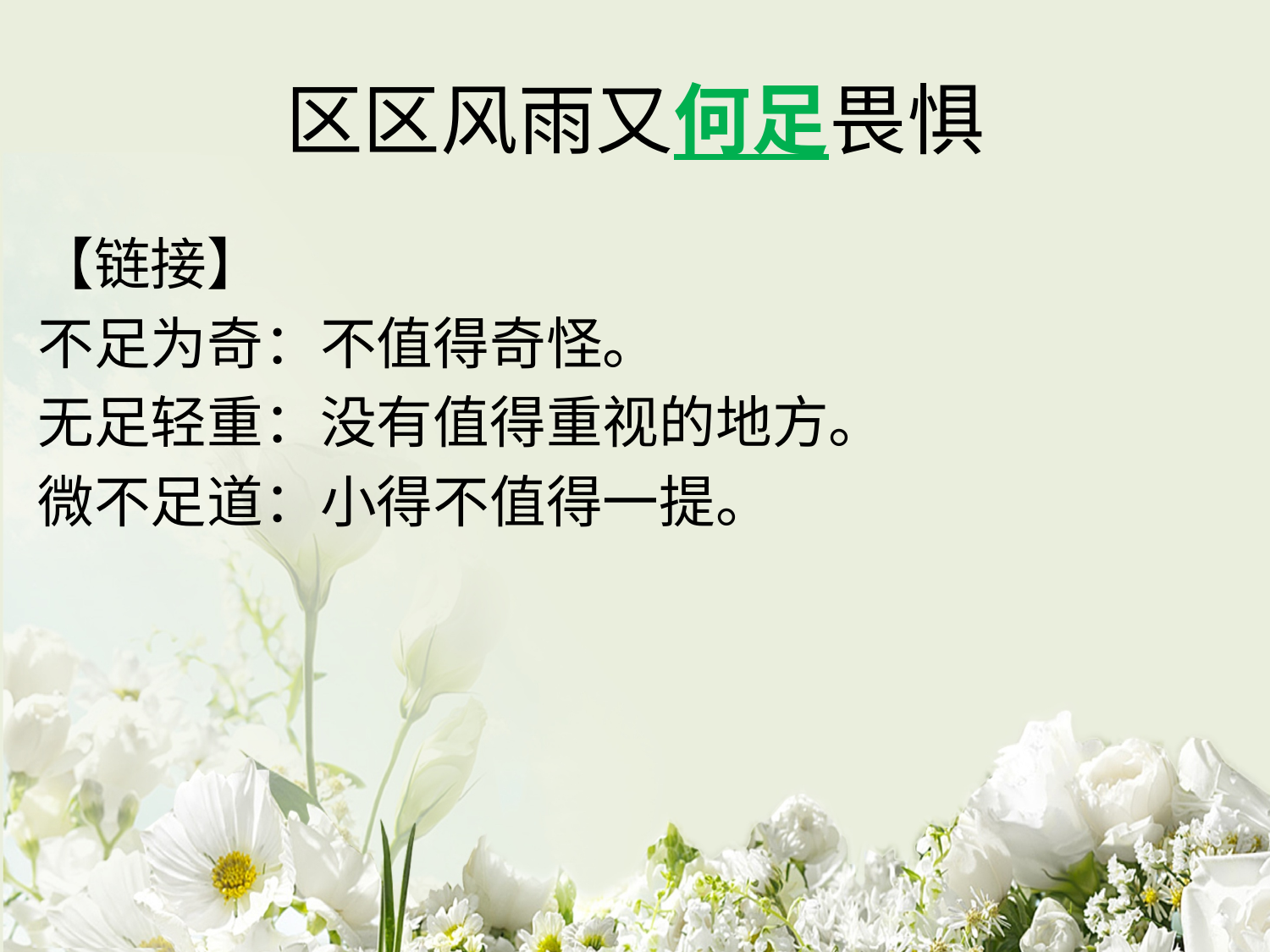

# 区区风雨又何足畏惧
【链接】
不足为奇：不值得奇怪。
无足轻重：没有值得重视的地方。
微不足道：小得不值得一提。